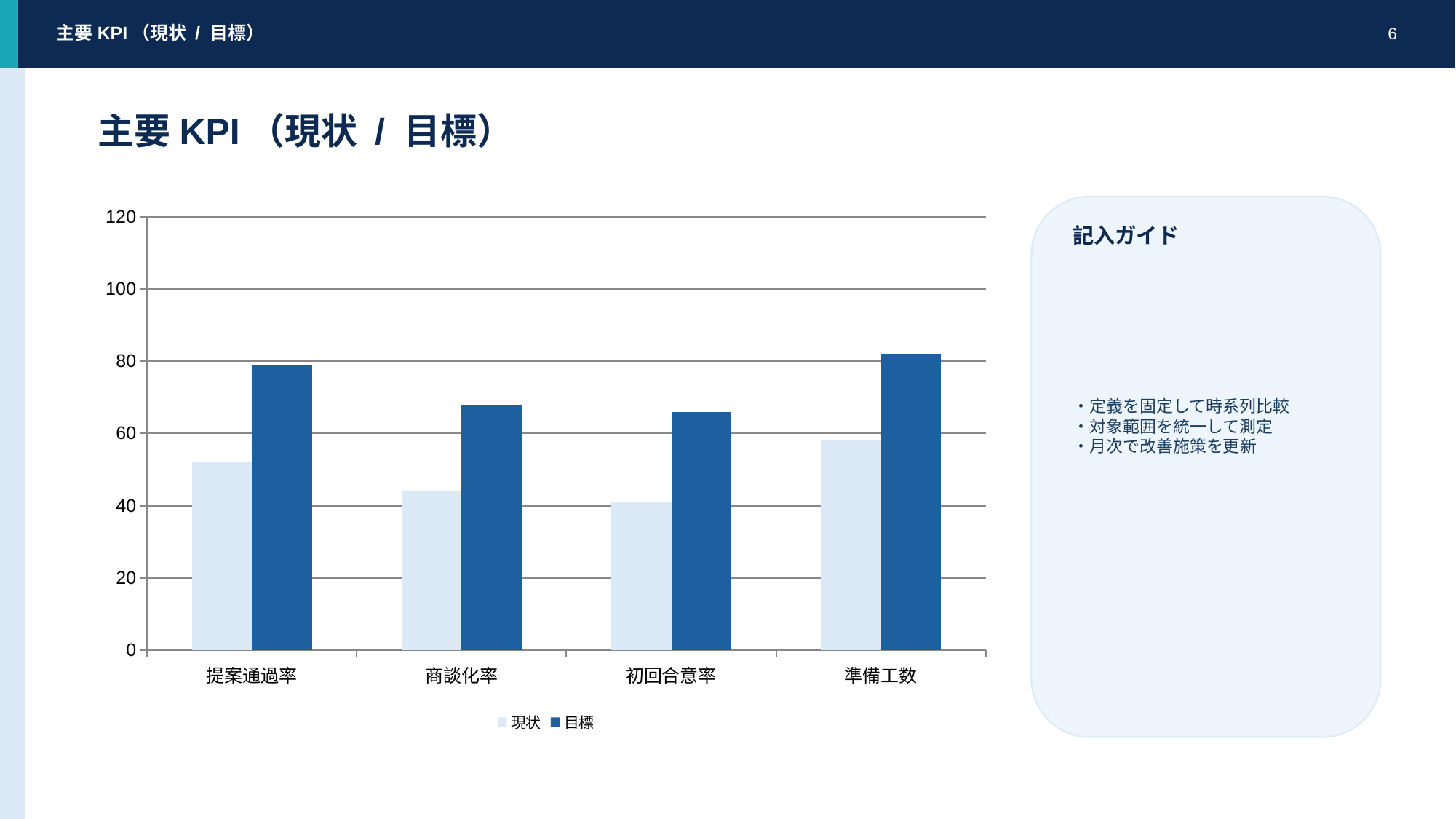

主要KPI（現状 / 目標）
6

主要KPI（現状 / 目標）

### Chart

| Category | 現状 | 目標 |
|---|---|---|
| 提案通過率 | 52.0 | 79.0 |
| 商談化率 | 44.0 | 68.0 |
| 初回合意率 | 41.0 | 66.0 |
| 準備工数 | 58.0 | 82.0 |
記入ガイド
・定義を固定して時系列比較
・対象範囲を統一して測定
・月次で改善施策を更新